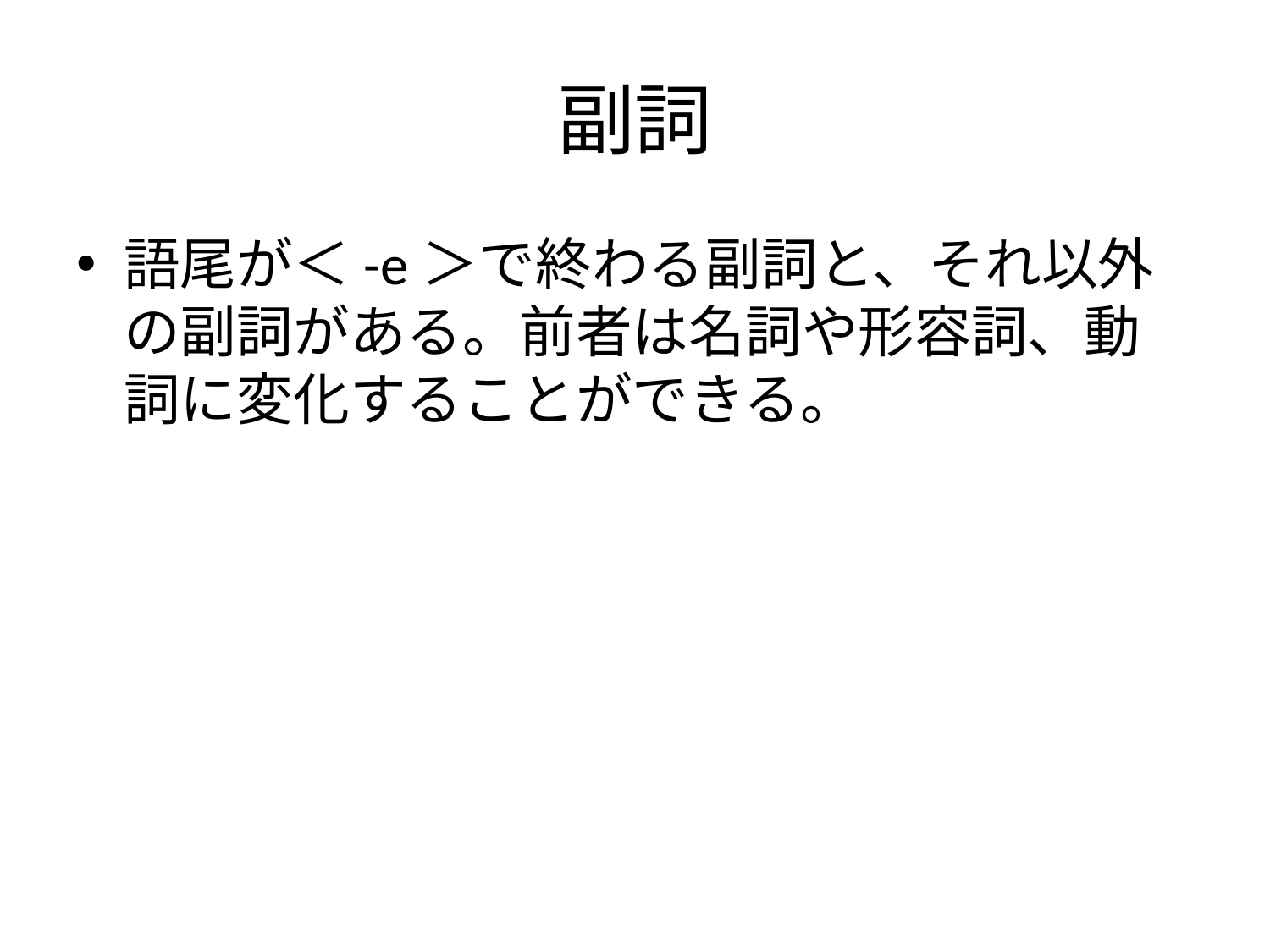

# 副詞
語尾が＜-e＞で終わる副詞と、それ以外の副詞がある。前者は名詞や形容詞、動詞に変化することができる。